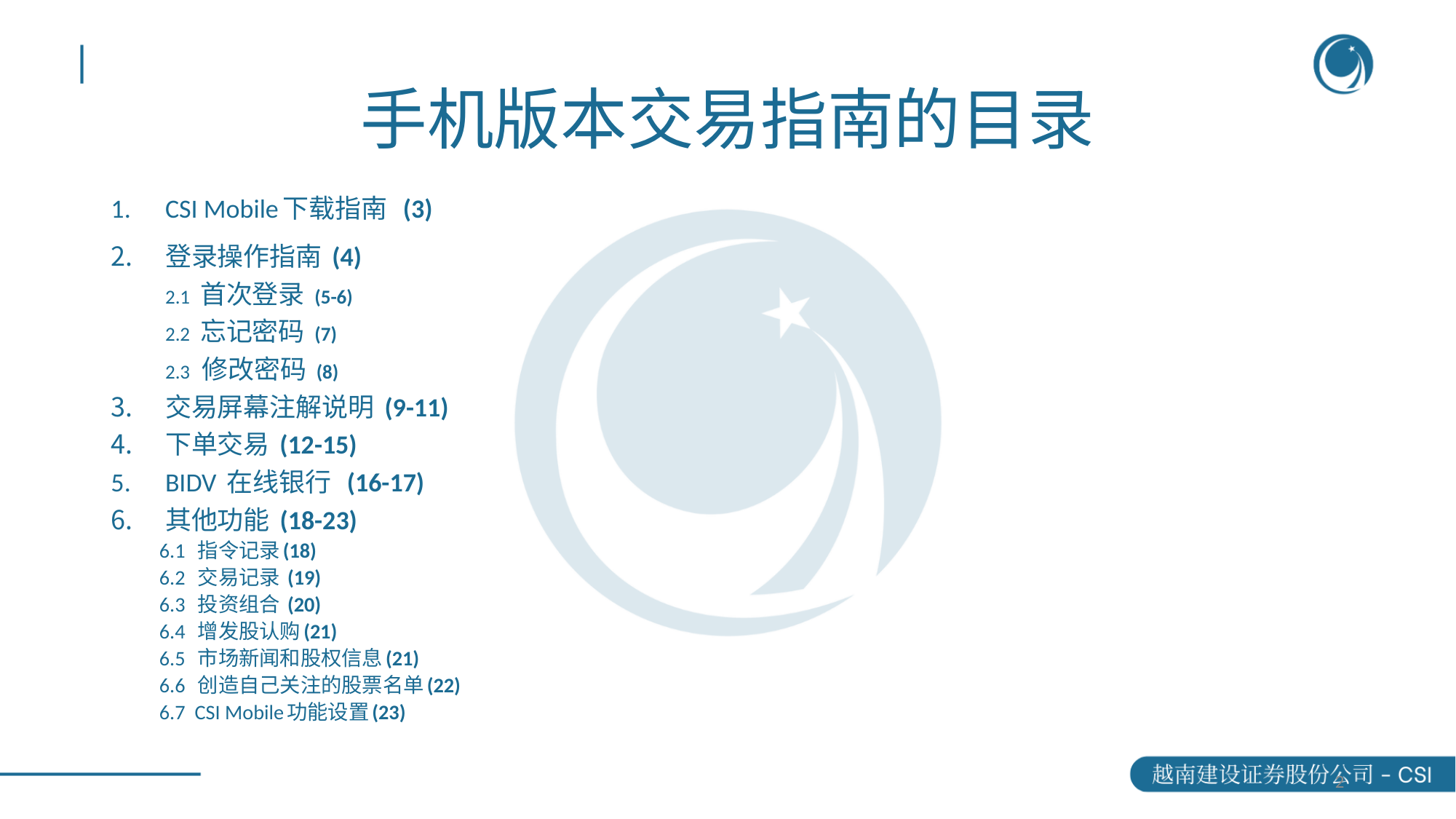

# 手机版本交易指南的目录
CSI Mobile下载指南  (3)
登录操作指南 (4)
2.1 首次登录 (5-6)
2.2 忘记密码 (7)
2.3  修改密码 (8)
交易屏幕注解说明 (9-11)
下单交易 (12-15)
BIDV 在线银行  (16-17)
其他功能 (18-23)
6.1  指令记录(18)
6.2  交易记录 (19)
6.3  投资组合 (20)
6.4  增发股认购(21)
6.5  市场新闻和股权信息(21)
6.6  创造自己关注的股票名单(22)
6.7  CSI Mobile功能设置(23)

2